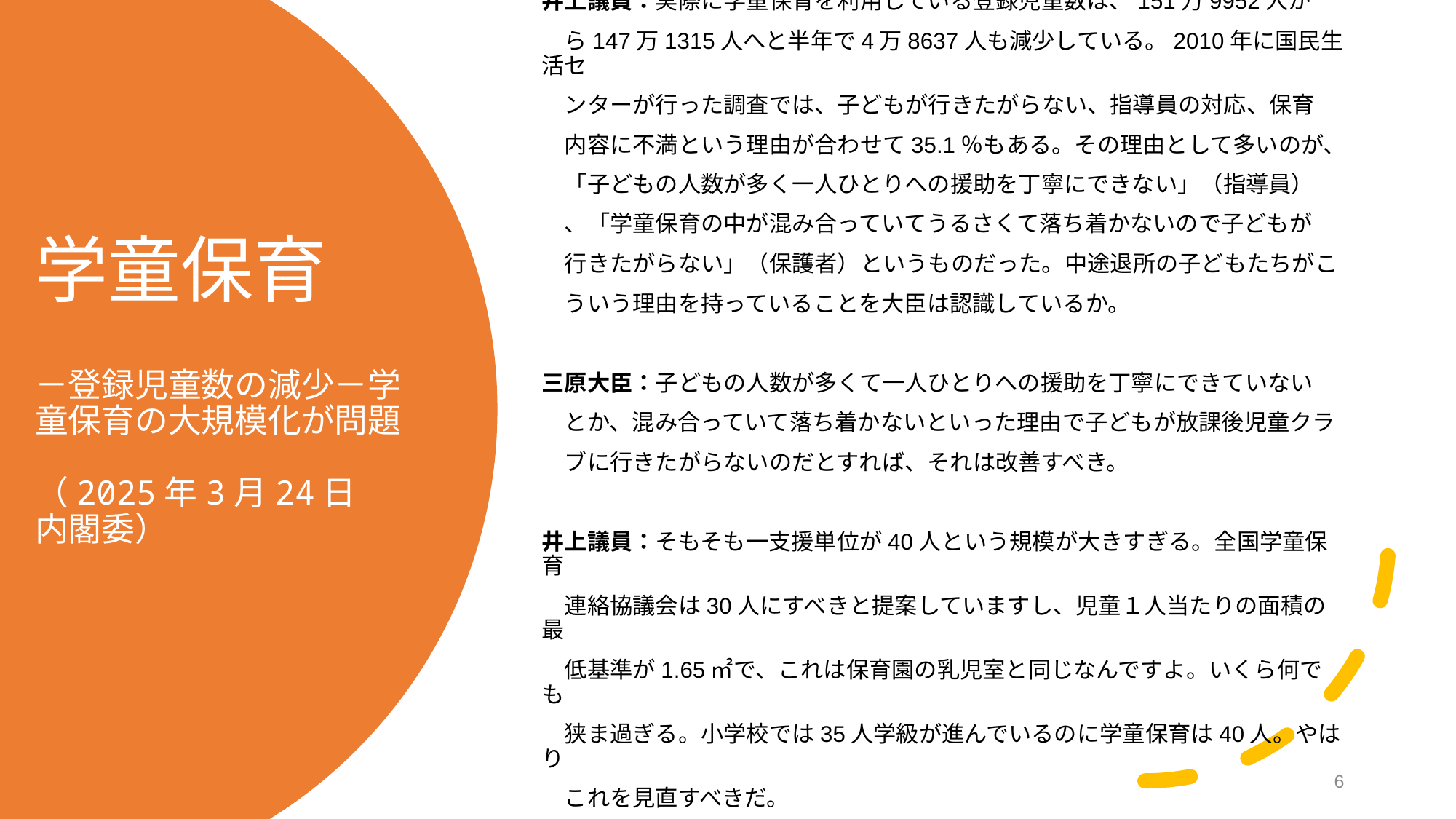

井上議員：実際に学童保育を利用している登録児童数は、151万9952人か
　ら147万1315人へと半年で4万8637人も減少している。2010年に国民生活セ
　ンターが行った調査では、子どもが行きたがらない、指導員の対応、保育
　内容に不満という理由が合わせて35.1％もある。その理由として多いのが、
　「子どもの人数が多く一人ひとりへの援助を丁寧にできない」（指導員）
　、「学童保育の中が混み合っていてうるさくて落ち着かないので子どもが
　行きたがらない」（保護者）というものだった。中途退所の子どもたちがこ
　ういう理由を持っていることを大臣は認識しているか。

三原大臣：子どもの人数が多くて一人ひとりへの援助を丁寧にできていない
　とか、混み合っていて落ち着かないといった理由で子どもが放課後児童クラ
　ブに行きたがらないのだとすれば、それは改善すべき。

井上議員：そもそも一支援単位が40人という規模が大きすぎる。全国学童保育
　連絡協議会は30人にすべきと提案していますし、児童１人当たりの面積の最
　低基準が1.65㎡で、これは保育園の乳児室と同じなんですよ。いくら何でも
　狭ま過ぎる。小学校では35人学級が進んでいるのに学童保育は40人。やはり
　これを見直すべきだ。

学童保育
－登録児童数の減少－学童保育の大規模化が問題
（2025年3月24日　内閣委）

6